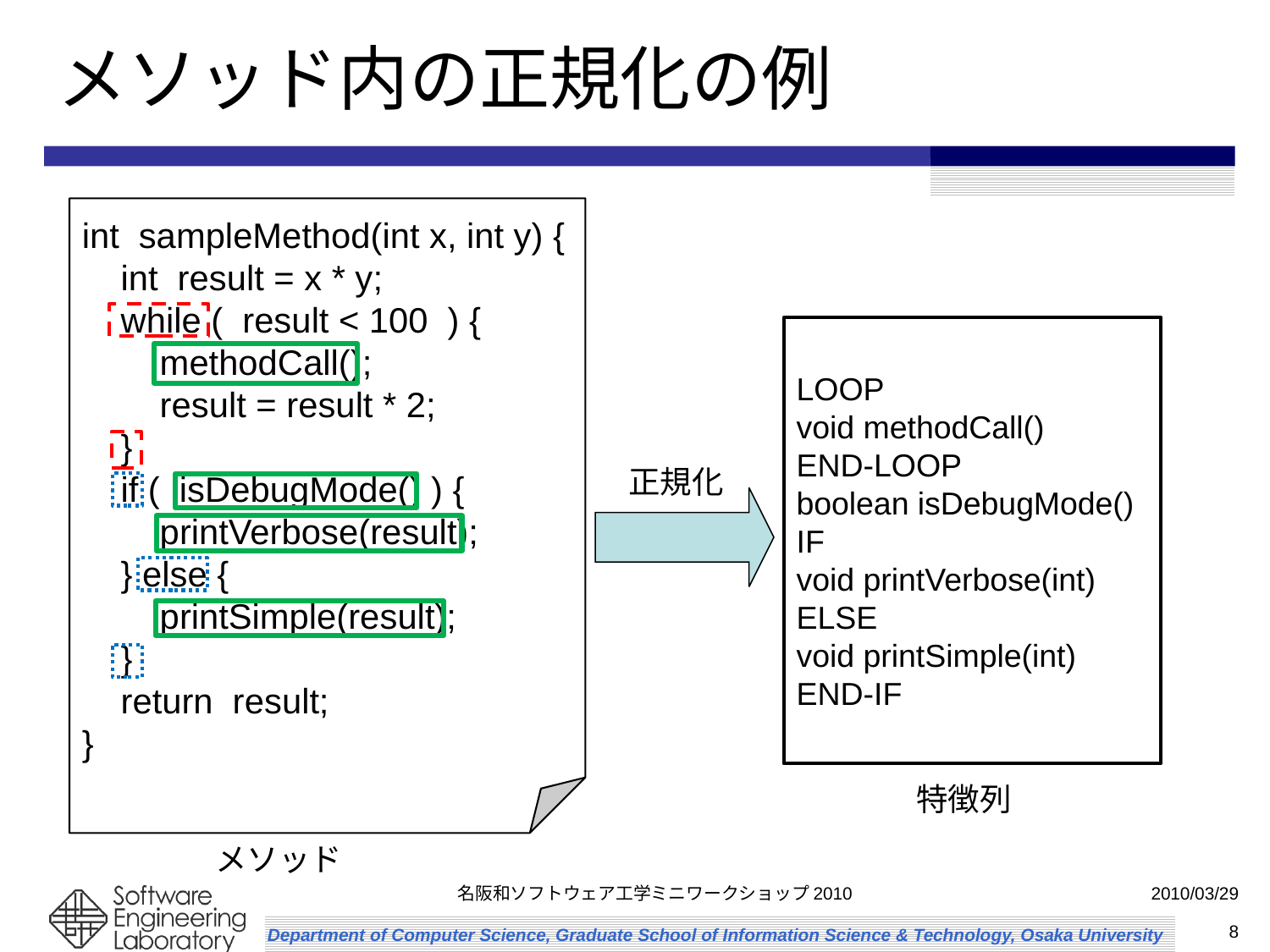

# メソッド内の正規化の例
int  sampleMethod(int x, int y) {
    int  result = x * y;
    while (  result < 100  ) {
        methodCall();
        result = result * 2;
    }
    if (  isDebugMode() ) {
        printVerbose(result);
    } else {
        printSimple(result);
    }
    return  result;
}

LOOP
void methodCall()
END-LOOP
boolean isDebugMode()
IF
void printVerbose(int)
ELSE
void printSimple(int)
END-IF

正規化

特徴列
メソッド
名阪和ソフトウェア工学ミニワークショップ2010
2010/03/29
8